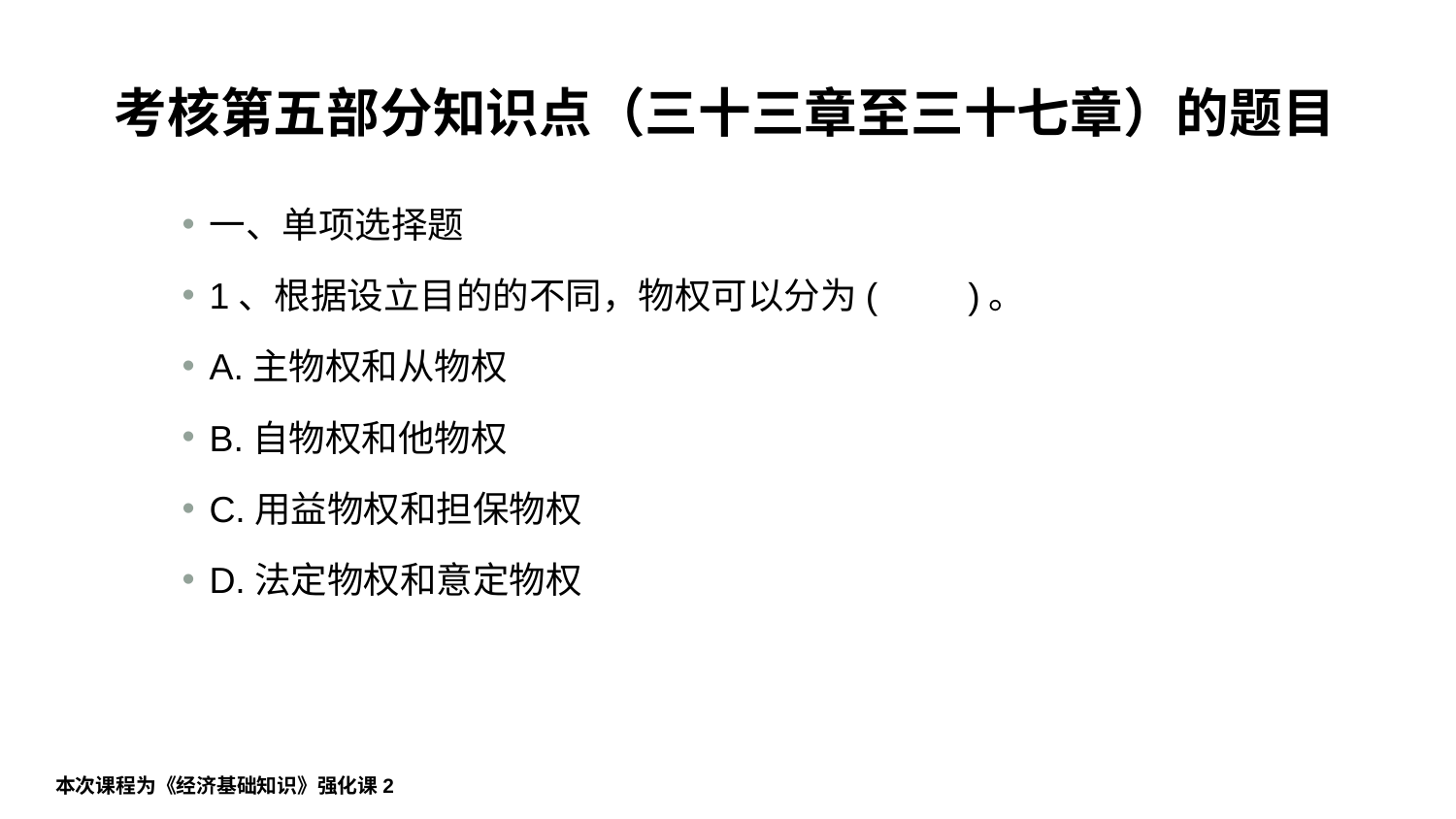

# 考核第五部分知识点（三十三章至三十七章）的题目
一、单项选择题
1、根据设立目的的不同，物权可以分为(　　)。
A.主物权和从物权
B.自物权和他物权
C.用益物权和担保物权
D.法定物权和意定物权